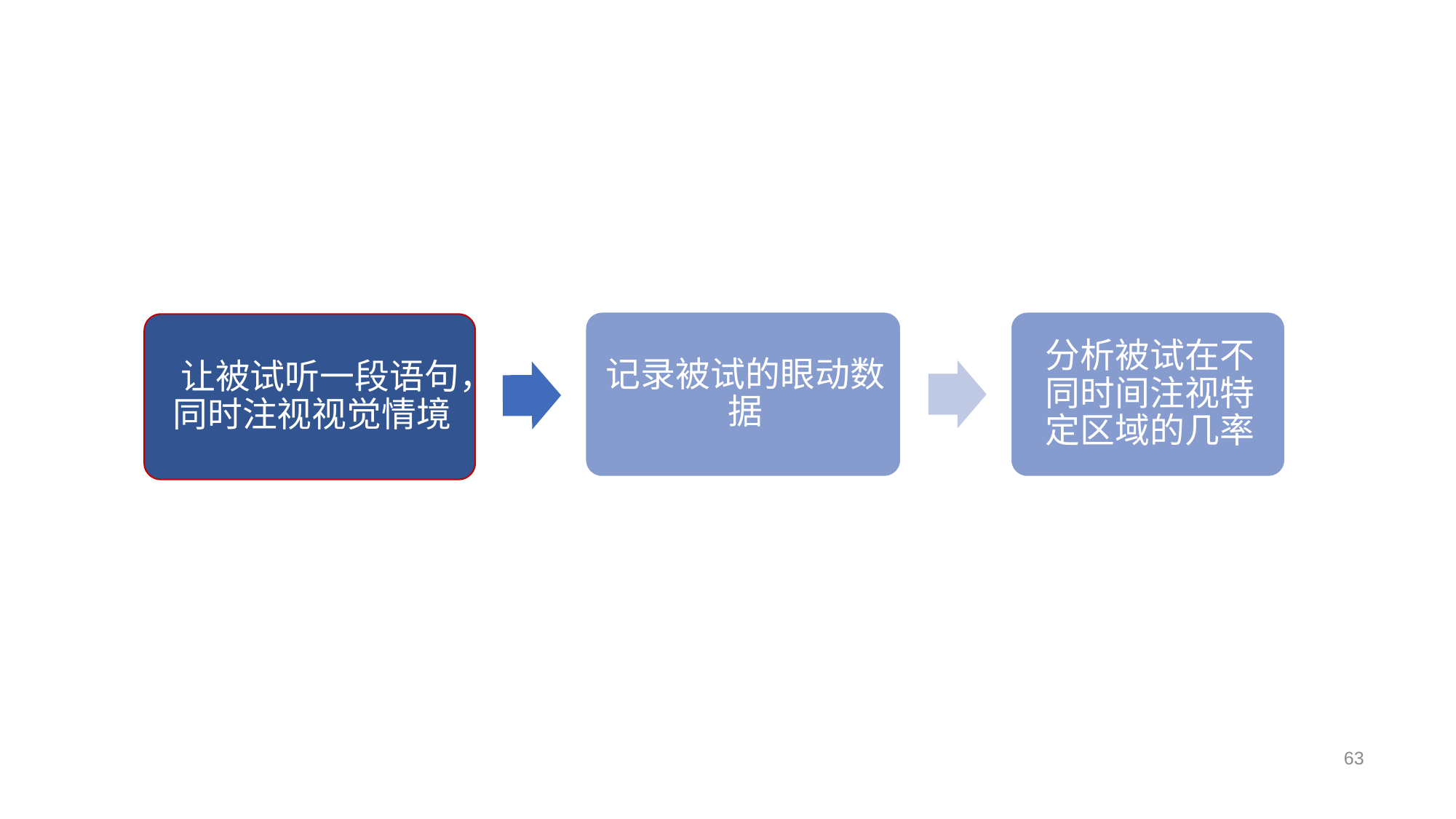

让被试听一段语句，同时注视视觉情境

记录被试的眼动数据

分析被试在不同时间注视特定区域的几率
63